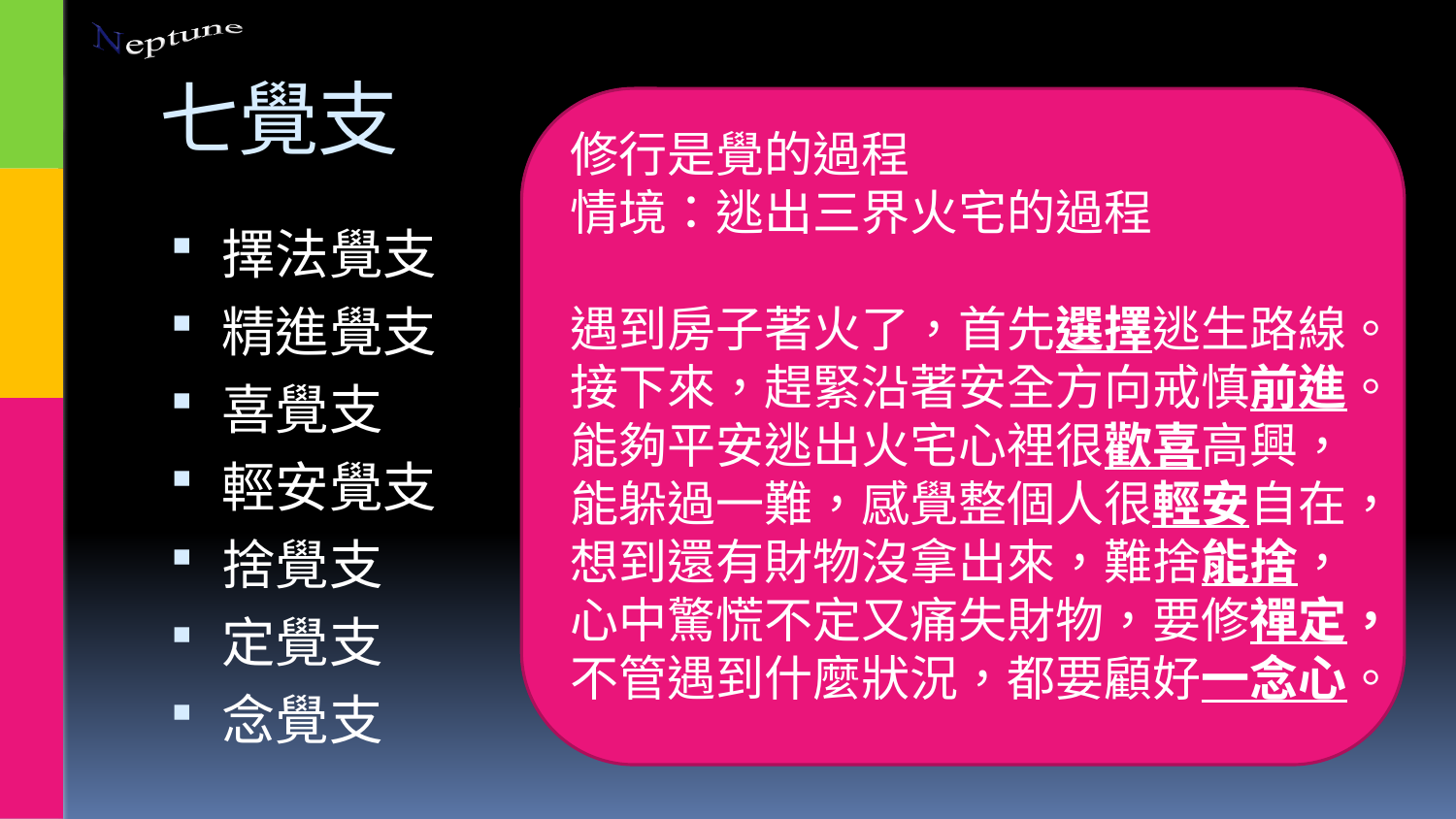

# 七覺支

修行是覺的過程
情境：逃出三界火宅的過程

遇到房子著火了，首先選擇逃生路線。
接下來，趕緊沿著安全方向戒慎前進。
能夠平安逃出火宅心裡很歡喜高興，
能躲過一難，感覺整個人很輕安自在，
想到還有財物沒拿出來，難捨能捨，
心中驚慌不定又痛失財物，要修禪定，
不管遇到什麼狀況，都要顧好一念心。

擇法覺支
精進覺支
喜覺支
輕安覺支
捨覺支
定覺支
念覺支